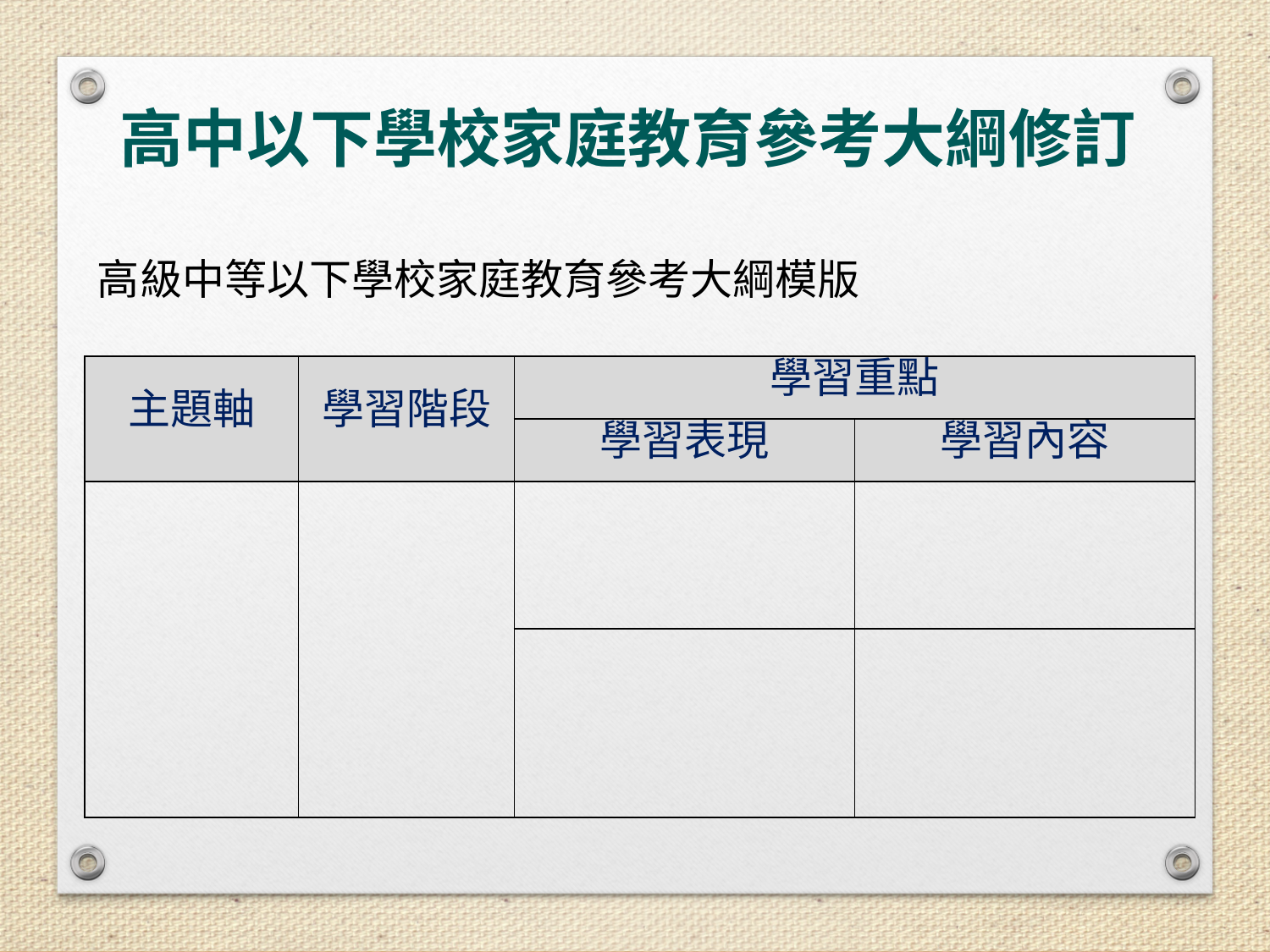

高中以下學校家庭教育參考大綱修訂
高級中等以下學校家庭教育參考大綱模版
| 主題軸 | 學習階段 | 學習重點 |  |
| --- | --- | --- | --- |
|  |  | 學習表現 | 學習內容 |
|  |  |  |  |
|  |  |  |  |